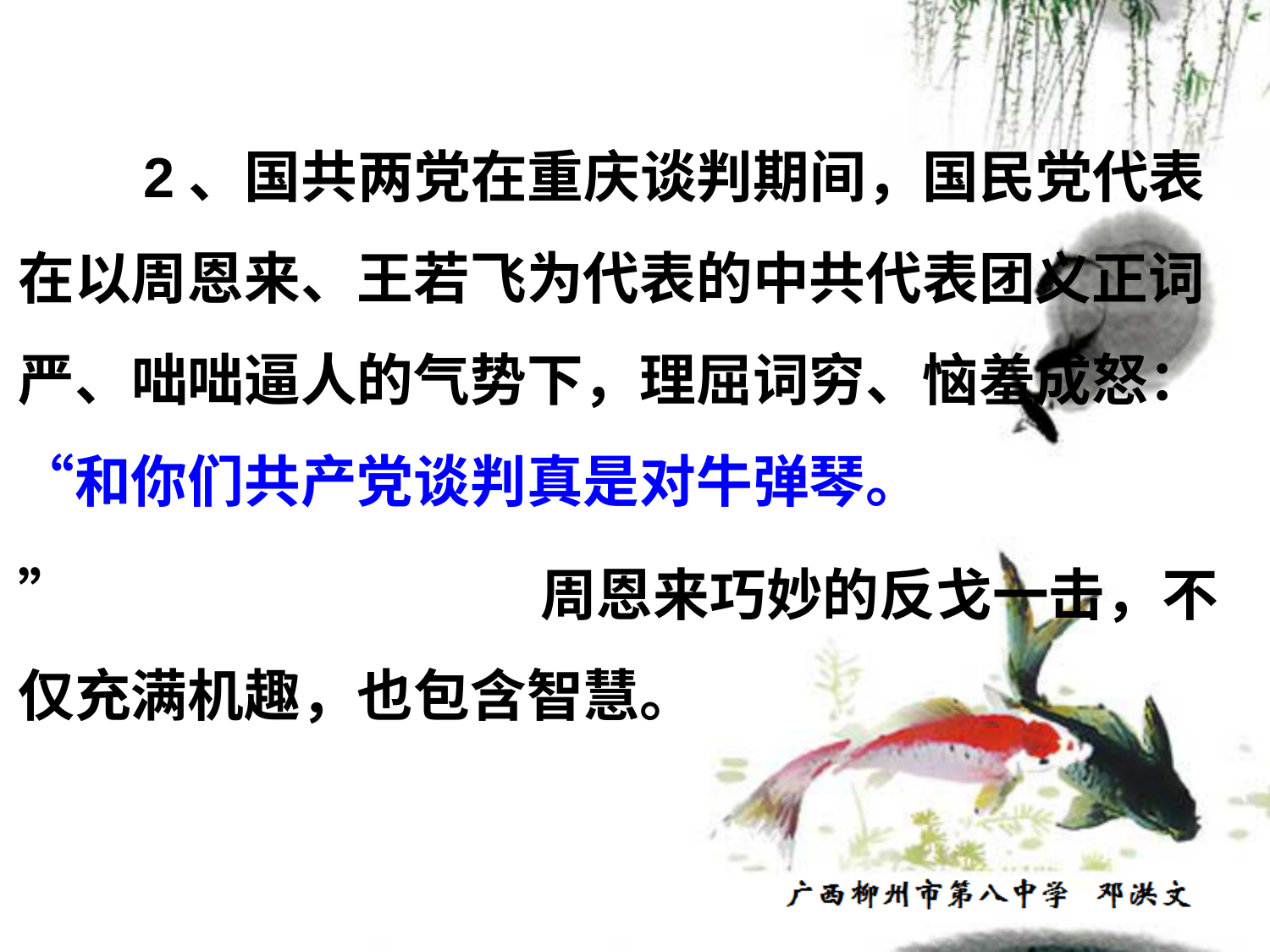

2、国共两党在重庆谈判期间，国民党代表在以周恩来、王若飞为代表的中共代表团义正词严、咄咄逼人的气势下，理屈词穷、恼羞成怒：“和你们共产党谈判真是对牛弹琴。
”“对，牛弹琴！”周恩来巧妙的反戈一击，不仅充满机趣，也包含智慧。